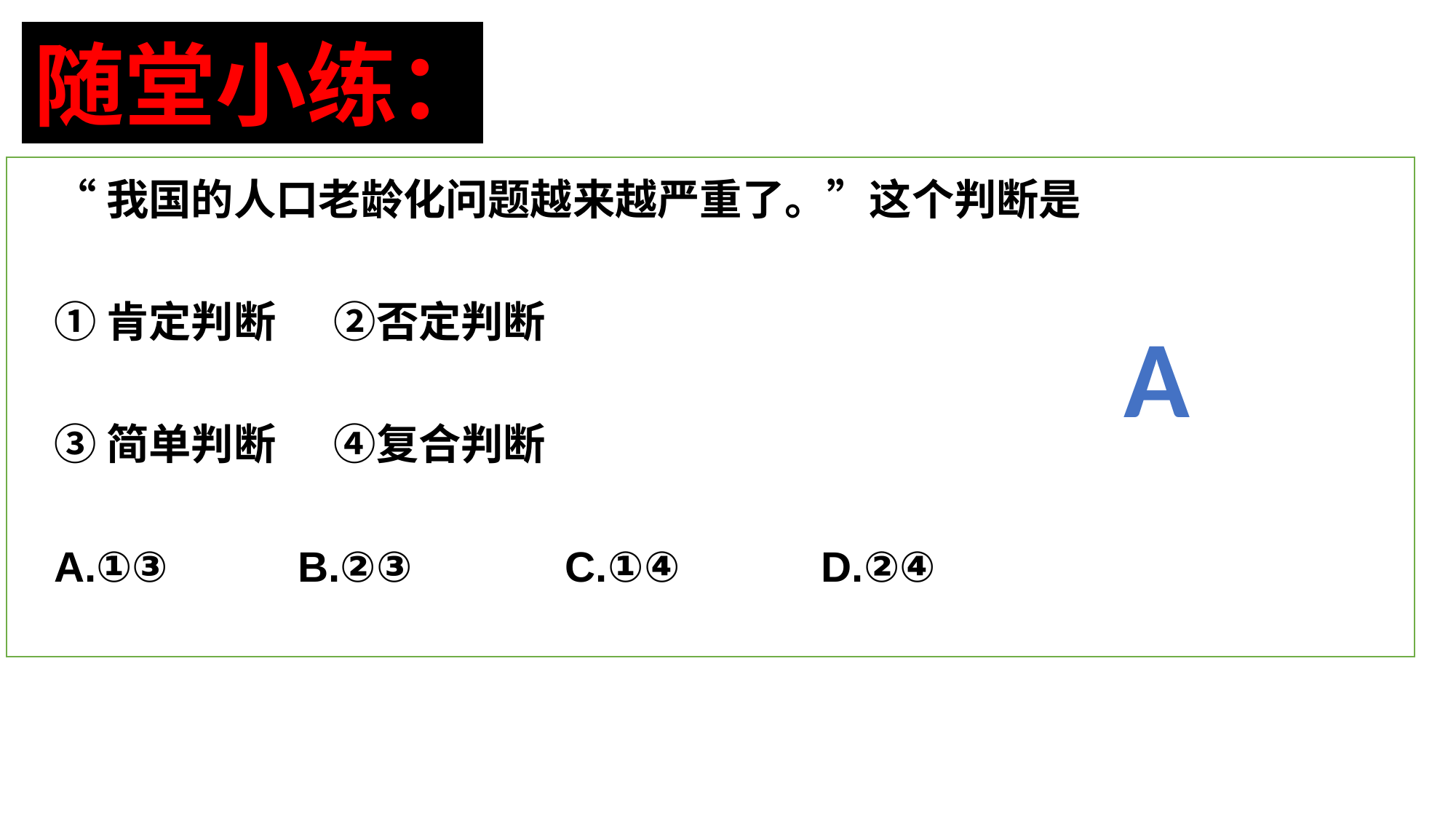

随堂小练：
“我国的人口老龄化问题越来越严重了。”这个判断是

①肯定判断      ②否定判断

③简单判断      ④复合判断

A.①③           B.②③             C.①④            D.②④

A